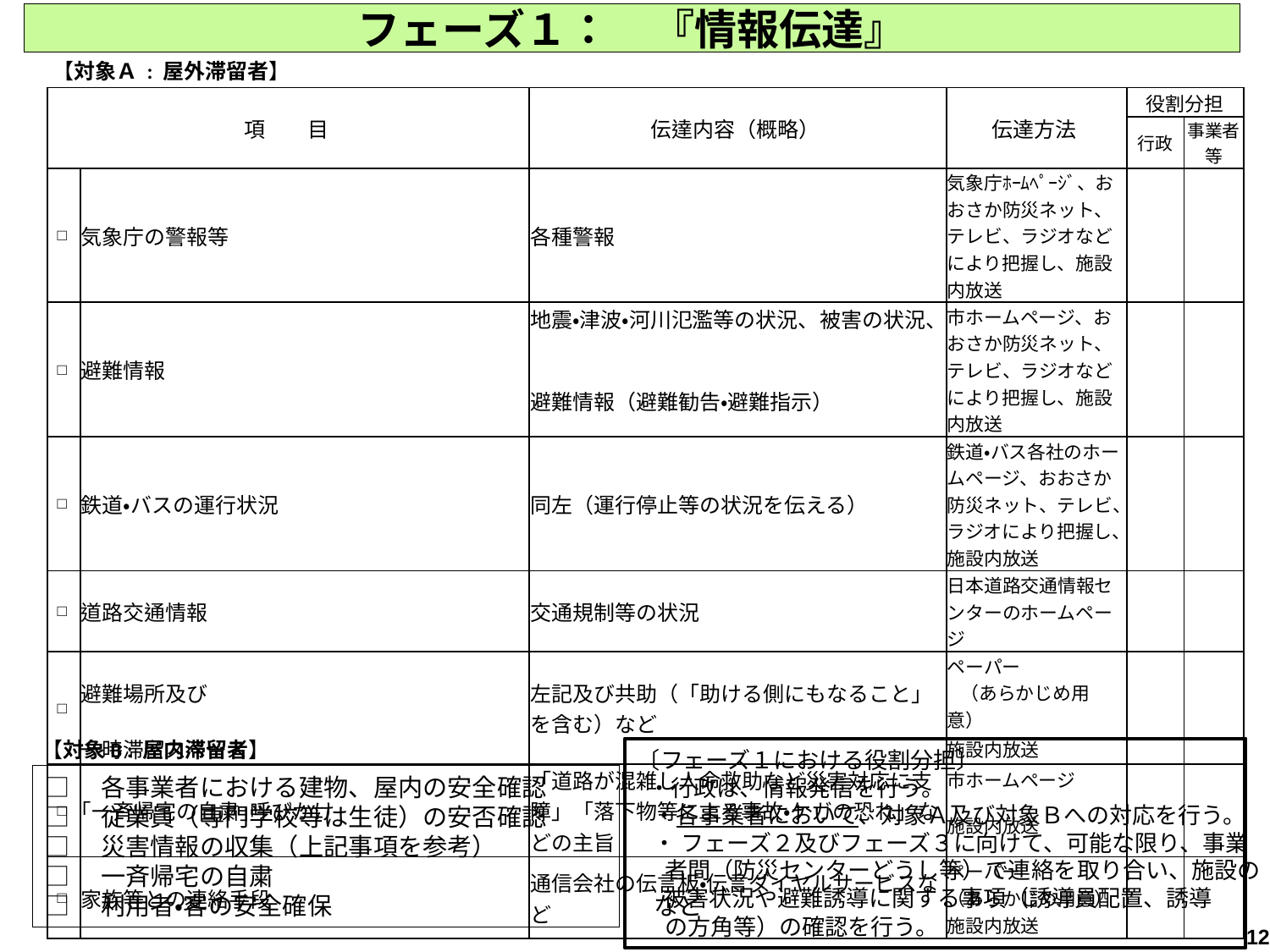

# フェーズ１：　『情報伝達』
【対象Ａ : 屋外滞留者】
| 項　　目 |  | 伝達内容（概略） | 伝達方法 | 役割分担 |  |
| --- | --- | --- | --- | --- | --- |
|  |  |  |  | 行政 | 事業者等 |
| □ | 気象庁の警報等 | 各種警報 | 気象庁ﾎｰﾑﾍﾟｰｼﾞ、おおさか防災ネット、テレビ、ラジオなどにより把握し、施設内放送 |  |  |
| □ | 避難情報 | 地震・津波・河川氾濫等の状況、被害の状況、 | 市ホームページ、おおさか防災ネット、テレビ、ラジオなどにより把握し、施設内放送 |  |  |
|  |  | 避難情報（避難勧告・避難指示） |  |  |  |
| □ | 鉄道・バスの運行状況 | 同左（運行停止等の状況を伝える） | 鉄道・バス各社のホームページ、おおさか防災ネット、テレビ、ラジオにより把握し、施設内放送 |  |  |
| □ | 道路交通情報 | 交通規制等の状況 | 日本道路交通情報センターのホームページ |  |  |
| □ | 避難場所及び | 左記及び共助（「助ける側にもなること」を含む）など | ペーパー （あらかじめ用意） |  |  |
|  | 一時滞留スペース |  | 施設内放送 |  |  |
| □ | ｢一斉帰宅の自粛｣呼びかけ | 「道路が混雑し人命救助など災害対応に支障」「落下物等による事故・ケガの恐れ」などの主旨 | 市ホームページ |  |  |
|  |  |  | 施設内放送 |  |  |
| □ | 家族等との連絡手段 | 通信会社の伝言板・伝言ダイヤルサービスなど | ペーパー （あらかじめ用意） |  |  |
|  |  |  | 施設内放送 |  |  |
【対象B : 屋内滞留者】
〔フェーズ１における役割分担〕
 ・行政は、情報発信を行う。
  ・各事業者において、対象Ａ及び対象Ｂへの対応を行う。
  ・ フェーズ２及びフェーズ３に向けて、可能な限り、事業
　 者間（防災センターどうし等）で連絡を取り合い、施設の
    被害状況や避難誘導に関する事項（誘導員配置、誘導
　 の方角等）の確認を行う。
□　各事業者における建物、屋内の安全確認
□　従業員（専門学校等は生徒）の安否確認
□　災害情報の収集（上記事項を参考）
□　一斉帰宅の自粛
□　利用者・客の安全確保　　　　　　　　　　　　　など
12